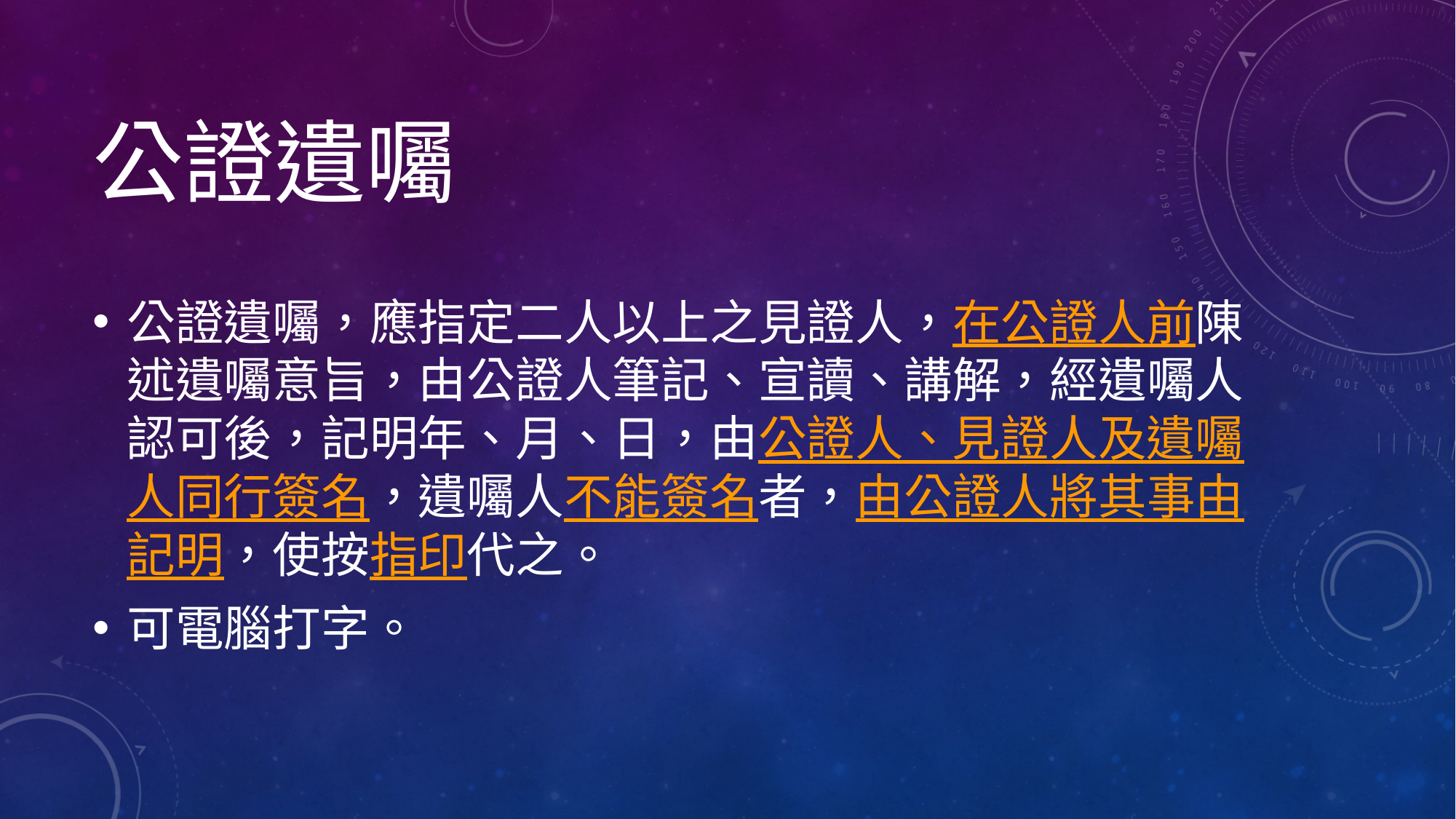

公證遺囑
公證遺囑，應指定二人以上之見證人，在公證人前陳述遺囑意旨，由公證人筆記、宣讀、講解，經遺囑人認可後，記明年、月、日，由公證人、見證人及遺囑人同行簽名，遺囑人不能簽名者，由公證人將其事由記明，使按指印代之。
可電腦打字。